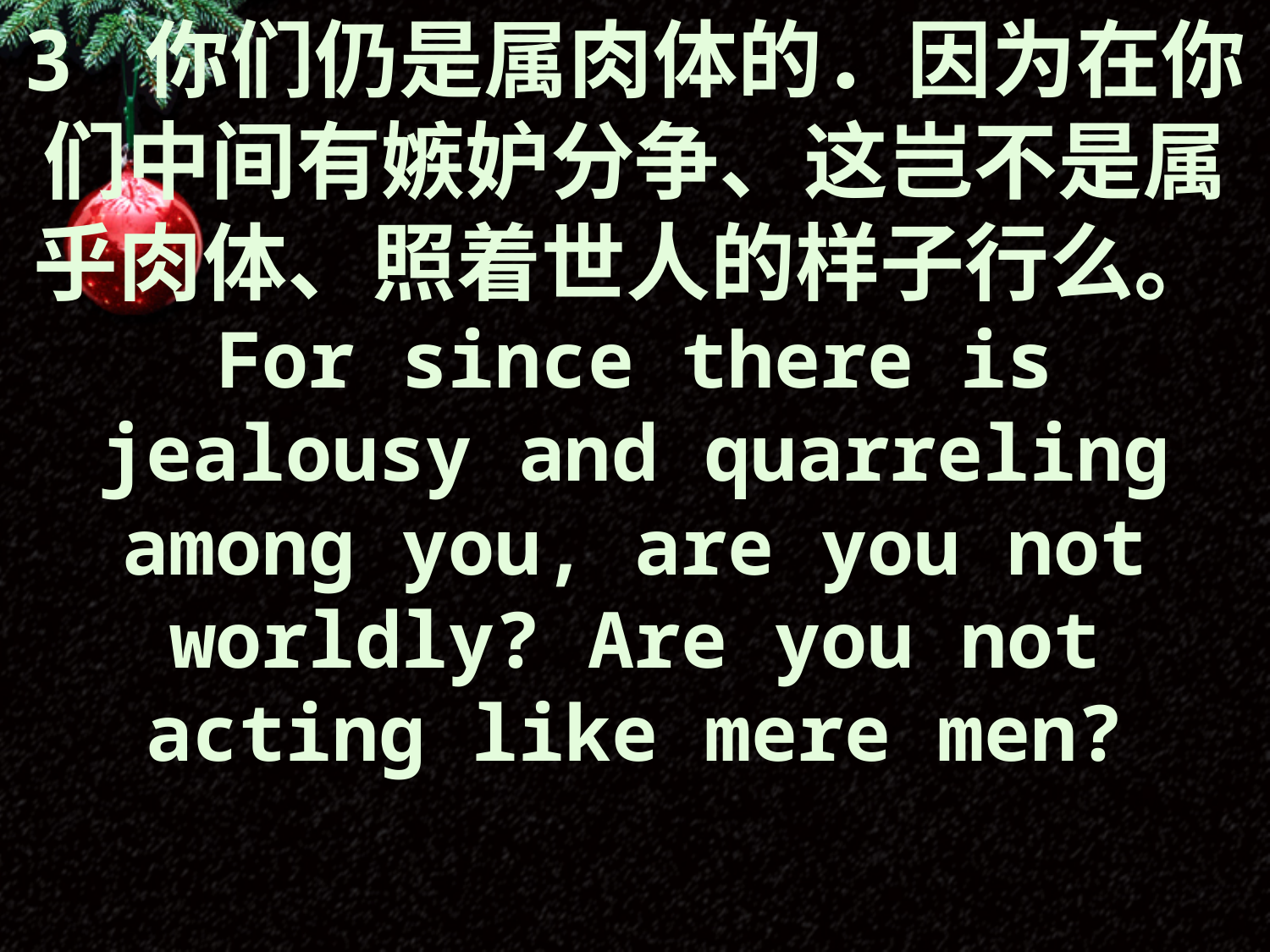

3 你们仍是属肉体的．因为在你们中间有嫉妒分争、这岂不是属乎肉体、照着世人的样子行么。  For since there is jealousy and quarreling among you, are you not worldly? Are you not acting like mere men?